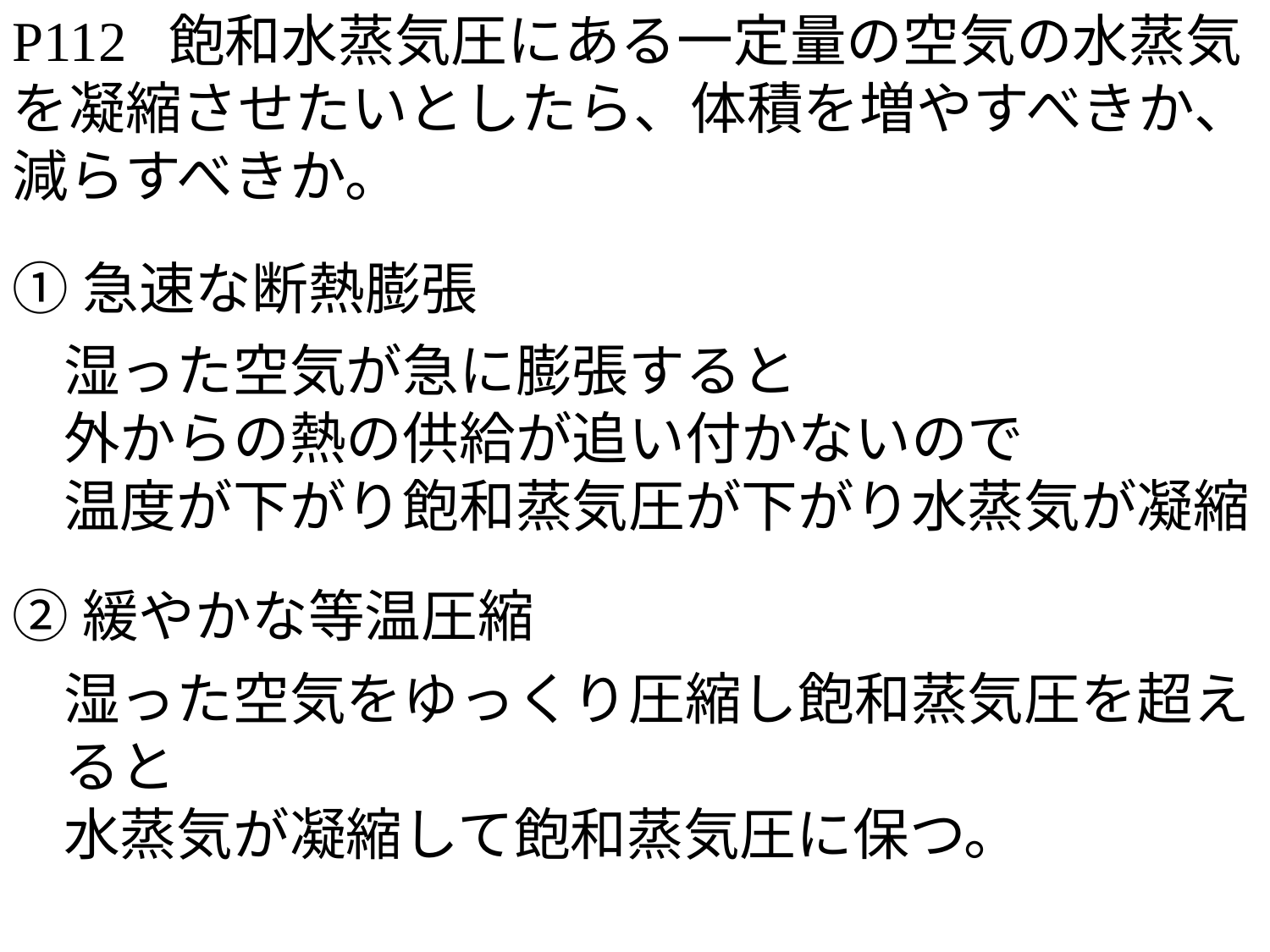

P112  飽和水蒸気圧にある一定量の空気の水蒸気を凝縮させたいとしたら、体積を増やすべきか、減らすべきか。
①急速な断熱膨張
湿った空気が急に膨張すると
外からの熱の供給が追い付かないので
温度が下がり飽和蒸気圧が下がり水蒸気が凝縮
②緩やかな等温圧縮
湿った空気をゆっくり圧縮し飽和蒸気圧を超えると
水蒸気が凝縮して飽和蒸気圧に保つ。